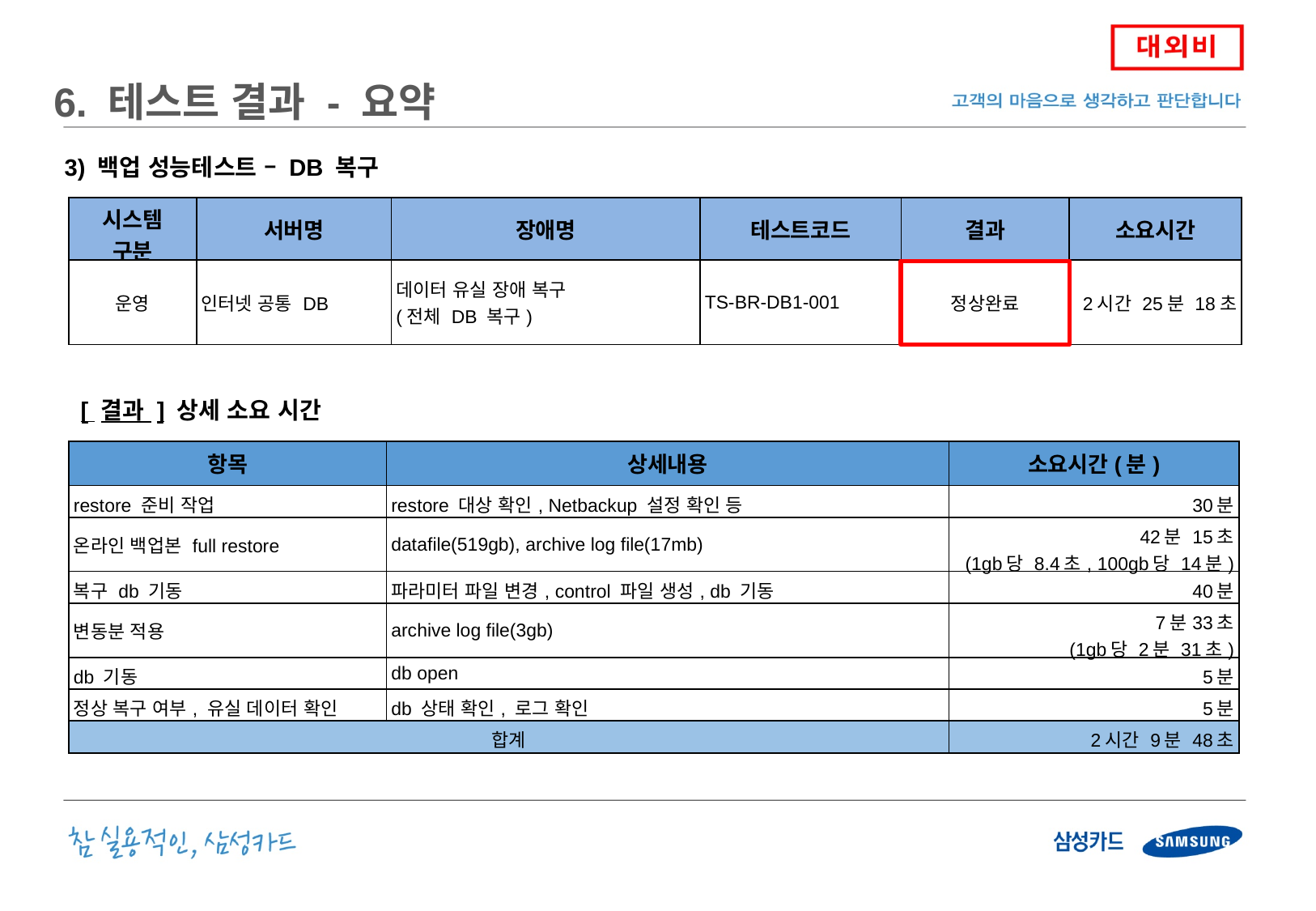

6. 테스트 결과 - 요약
 3) 백업 성능테스트 – DB 복구
| 시스템 구분 | 서버명 | 장애명 | 테스트코드 | 결과 | 소요시간 |
| --- | --- | --- | --- | --- | --- |
| 운영 | 인터넷 공통 DB | 데이터 유실 장애 복구 (전체 DB 복구) | TS-BR-DB1-001 | 정상완료 | 2시간 25분 18초 |

[ 결과 ] 상세 소요 시간

| 항목 | 상세내용 | 소요시간(분) |
| --- | --- | --- |
| restore 준비 작업 | restore 대상 확인, Netbackup 설정 확인 등 | 30분 |
| 온라인 백업본 full restore | datafile(519gb), archive log file(17mb) | 42분 15초 (1gb당 8.4초, 100gb당 14분) |
| 복구 db 기동 | 파라미터 파일 변경, control 파일 생성, db 기동 | 40분 |
| 변동분 적용 | archive log file(3gb) | 7분33초 (1gb당 2분 31초) |
| db 기동 | db open | 5분 |
| 정상 복구 여부, 유실 데이터 확인 | db 상태 확인, 로그 확인 | 5분 |
| 합계 |  | 2시간 9분 48초 |